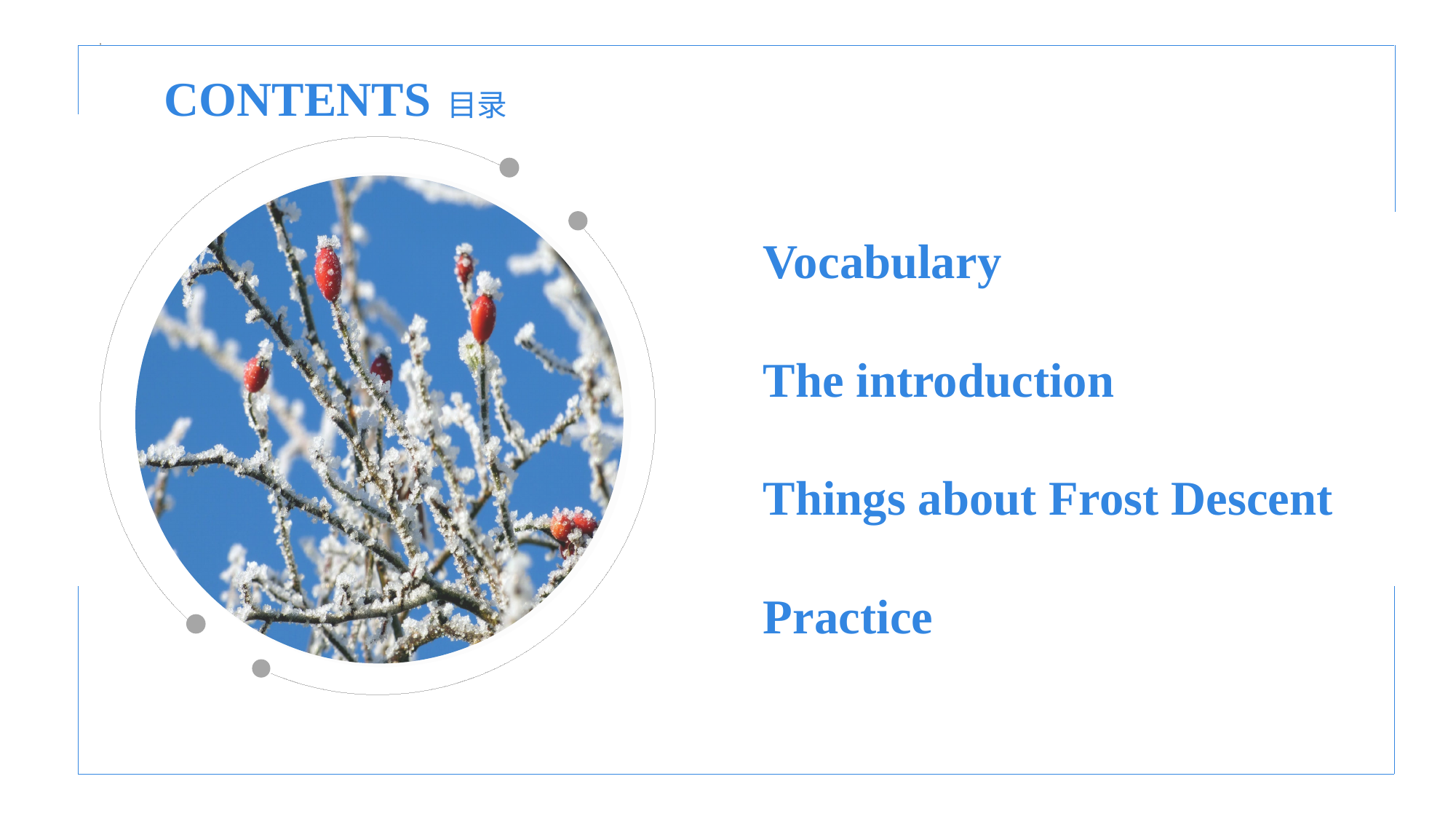

CONTENTS 目录
Vocabulary
The introduction
Things about Frost Descent
Practice